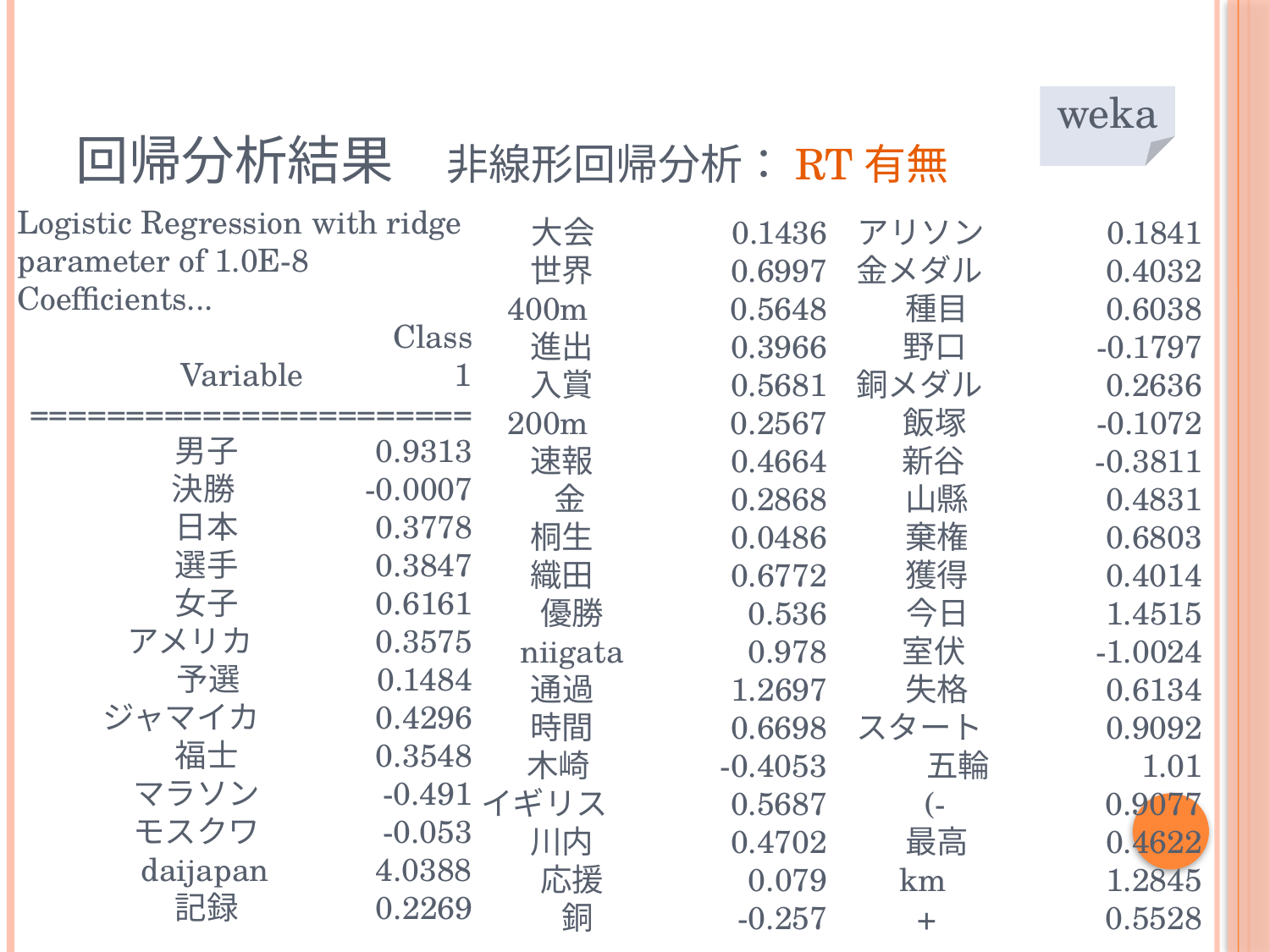

# 回帰分析結果　非線形回帰分析：RT有無
weka
Logistic Regression with ridge parameter of 1.0E-8
Coefficients...
                     Class
Variable                 1
=======================
男子                  0.9313
決勝                 -0.0007
日本                  0.3778
選手                  0.3847
女子                  0.6161
アメリカ                0.3575
予選                  0.1484
ジャマイカ               0.4296
福士                  0.3548
マラソン                -0.491
モスクワ                -0.053
daijapan            4.0388
記録                  0.2269
大会                  0.1436
世界                  0.6997
400m                0.5648
進出                  0.3966
入賞                  0.5681
200m                0.2567
速報                  0.4664
金                   0.2868
桐生                  0.0486
織田                  0.6772
優勝                   0.536
niigata              0.978
通過                  1.2697
時間                  0.6698
木崎                 -0.4053
イギリス                0.5687
川内                  0.4702
応援                   0.079
銅                   -0.257
アリソン                0.1841
金メダル                0.4032
種目                  0.6038
野口                 -0.1797
銅メダル                0.2636
飯塚                 -0.1072
新谷                 -0.3811
山縣                  0.4831
棄権                  0.6803
獲得                  0.4014
今日                  1.4515
室伏                 -1.0024
失格                  0.6134
スタート                0.9092
五輪                    1.01
(-                  0.9077
最高                  0.4622
km                  1.2845
+                   0.5528